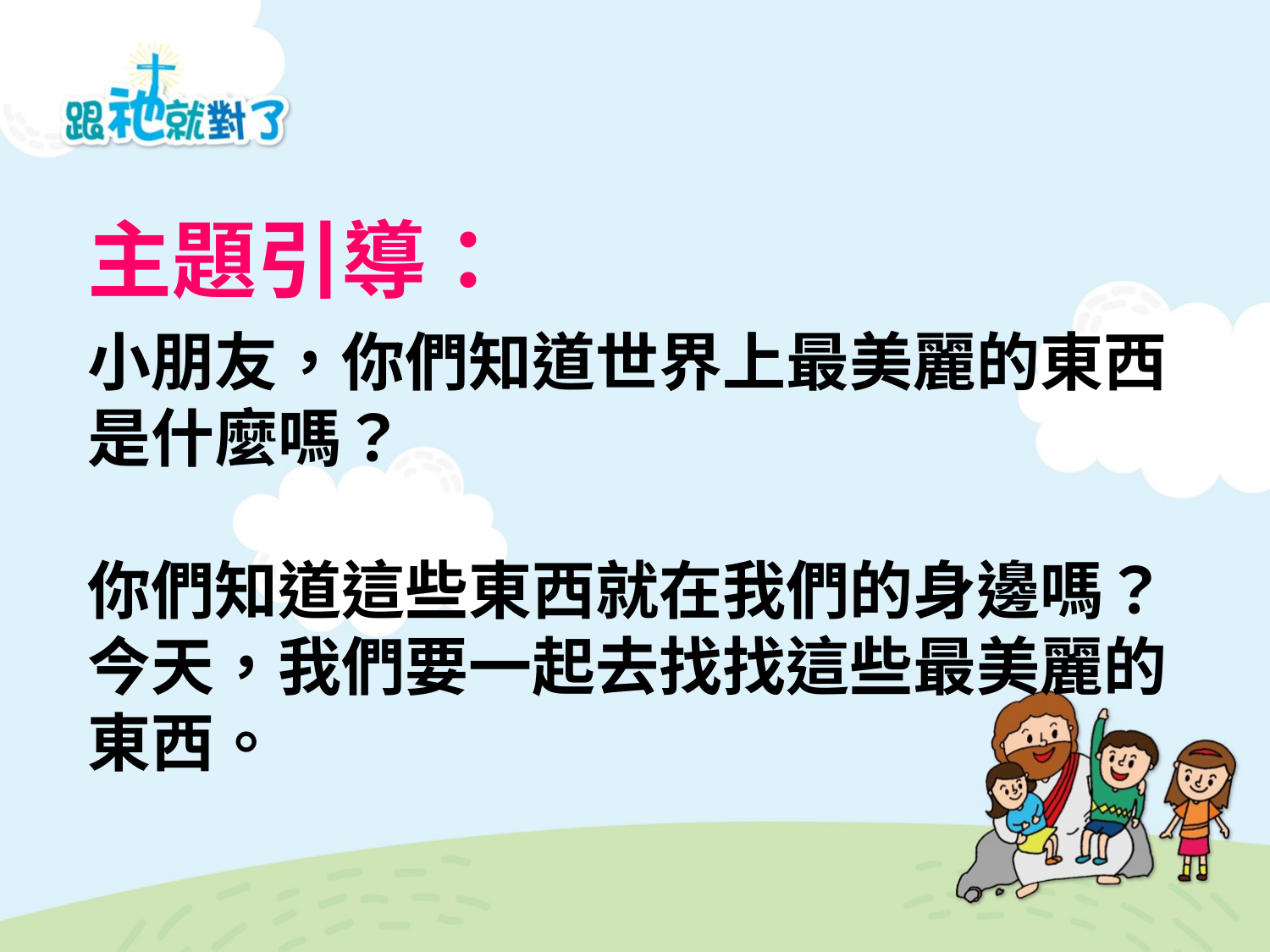

主題引導：
小朋友，你們知道世界上最美麗的東西是什麼嗎？

你們知道這些東西就在我們的身邊嗎？
今天，我們要一起去找找這些最美麗的東西。